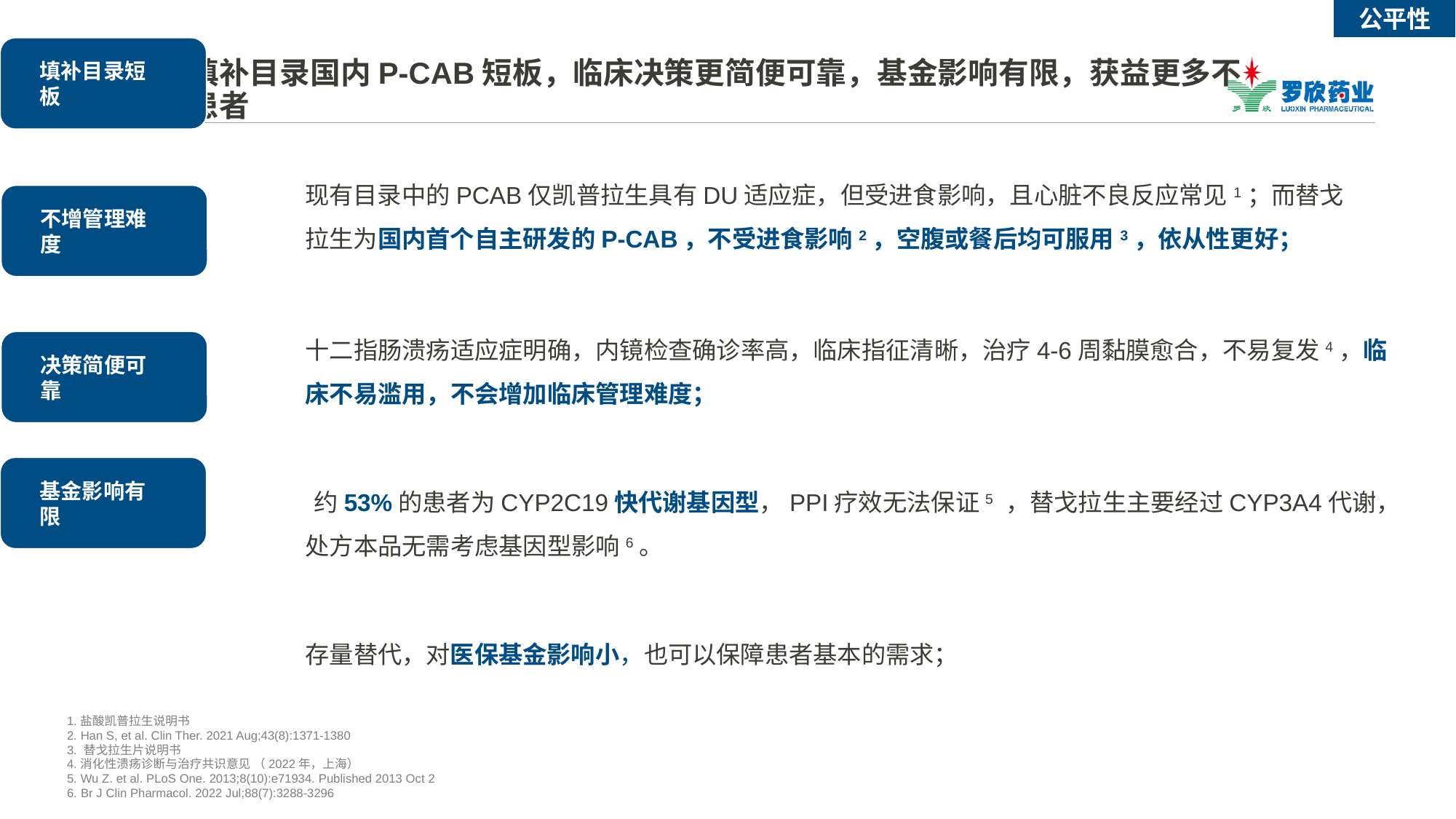

公平性
# 替戈拉生填补目录国内P-CAB短板，临床决策更简便可靠，基金影响有限，获益更多不同类型的患者

填补目录短板

不增管理难度

决策简便可靠

基金影响有限
现有目录中的PCAB仅凯普拉生具有DU适应症，但受进食影响，且心脏不良反应常见1；而替戈拉生为国内首个自主研发的P-CAB，不受进食影响2，空腹或餐后均可服用3，依从性更好；
十二指肠溃疡适应症明确，内镜检查确诊率高，临床指征清晰，治疗4-6周黏膜愈合，不易复发4，临床不易滥用，不会增加临床管理难度；
 约53%的患者为CYP2C19快代谢基因型，PPI疗效无法保证5 ，替戈拉生主要经过CYP3A4代谢，处方本品无需考虑基因型影响6。
存量替代，对医保基金影响小，也可以保障患者基本的需求；
1.盐酸凯普拉生说明书
2. Han S, et al. Clin Ther. 2021 Aug;43(8):1371-1380
3. 替戈拉生片说明书
4.消化性溃疡诊断与治疗共识意见 （2022年，上海）
5. Wu Z. et al. PLoS One. 2013;8(10):e71934. Published 2013 Oct 2
6. Br J Clin Pharmacol. 2022 Jul;88(7):3288-3296